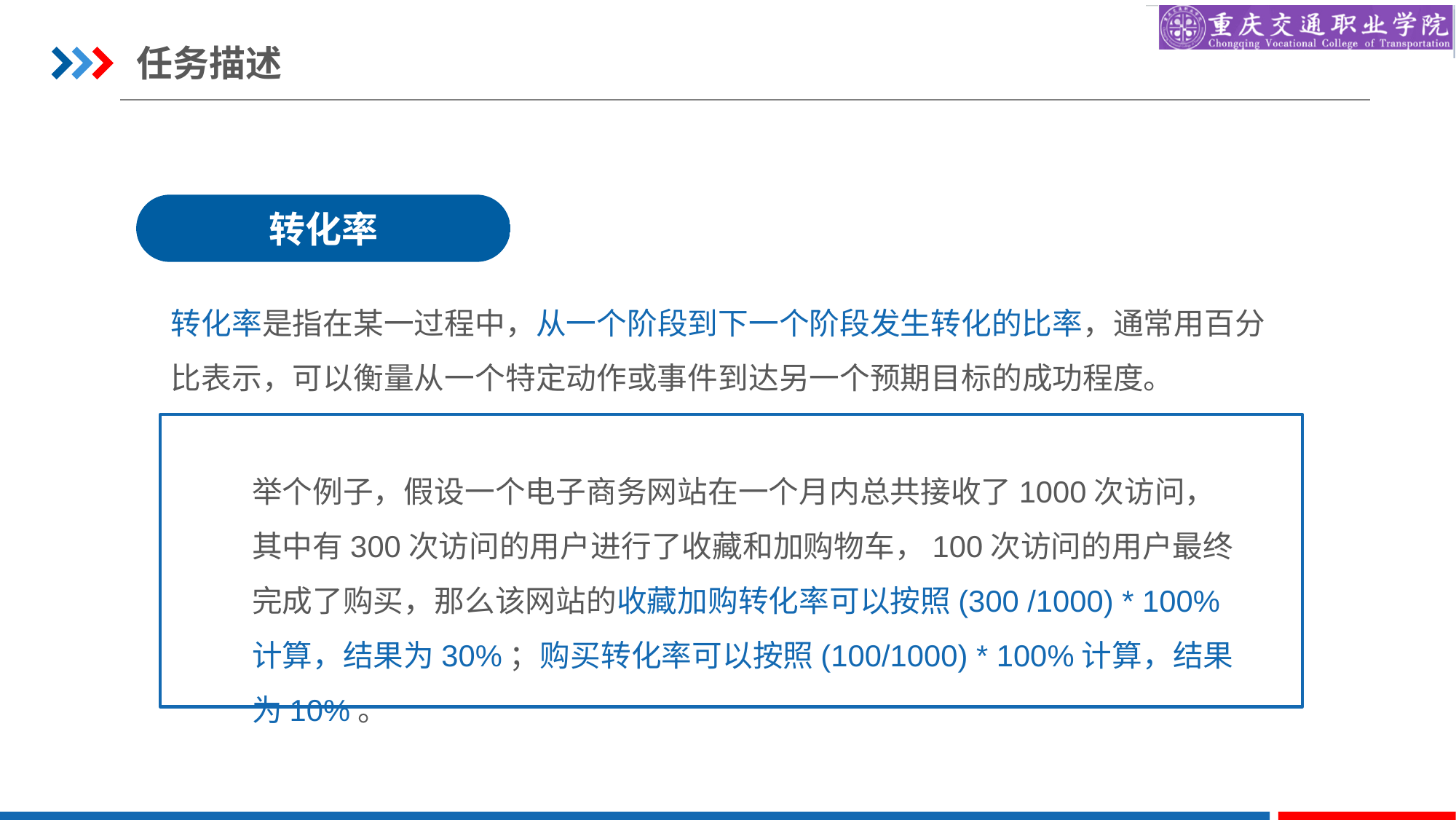

任务描述
转化率
转化率是指在某一过程中，从一个阶段到下一个阶段发生转化的比率，通常用百分比表示，可以衡量从一个特定动作或事件到达另一个预期目标的成功程度。

举个例子，假设一个电子商务网站在一个月内总共接收了1000次访问，其中有300次访问的用户进行了收藏和加购物车，100次访问的用户最终完成了购买，那么该网站的收藏加购转化率可以按照(300 /1000) * 100%计算，结果为30%；购买转化率可以按照(100/1000) * 100%计算，结果为10%。